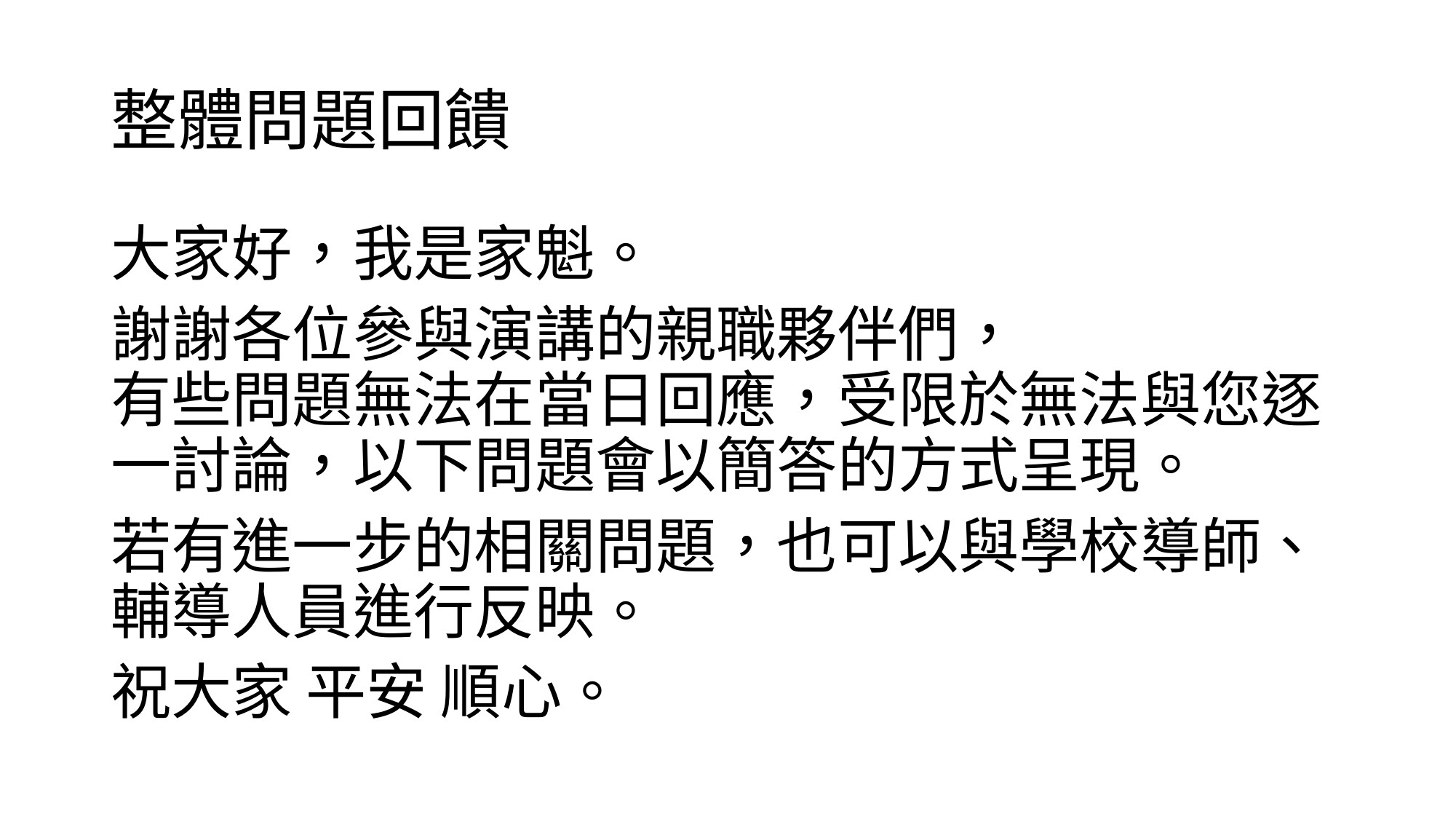

# 整體問題回饋
大家好，我是家魁。
謝謝各位參與演講的親職夥伴們，
有些問題無法在當日回應，受限於無法與您逐一討論，以下問題會以簡答的方式呈現。
若有進一步的相關問題，也可以與學校導師、輔導人員進行反映。
祝大家 平安 順心。